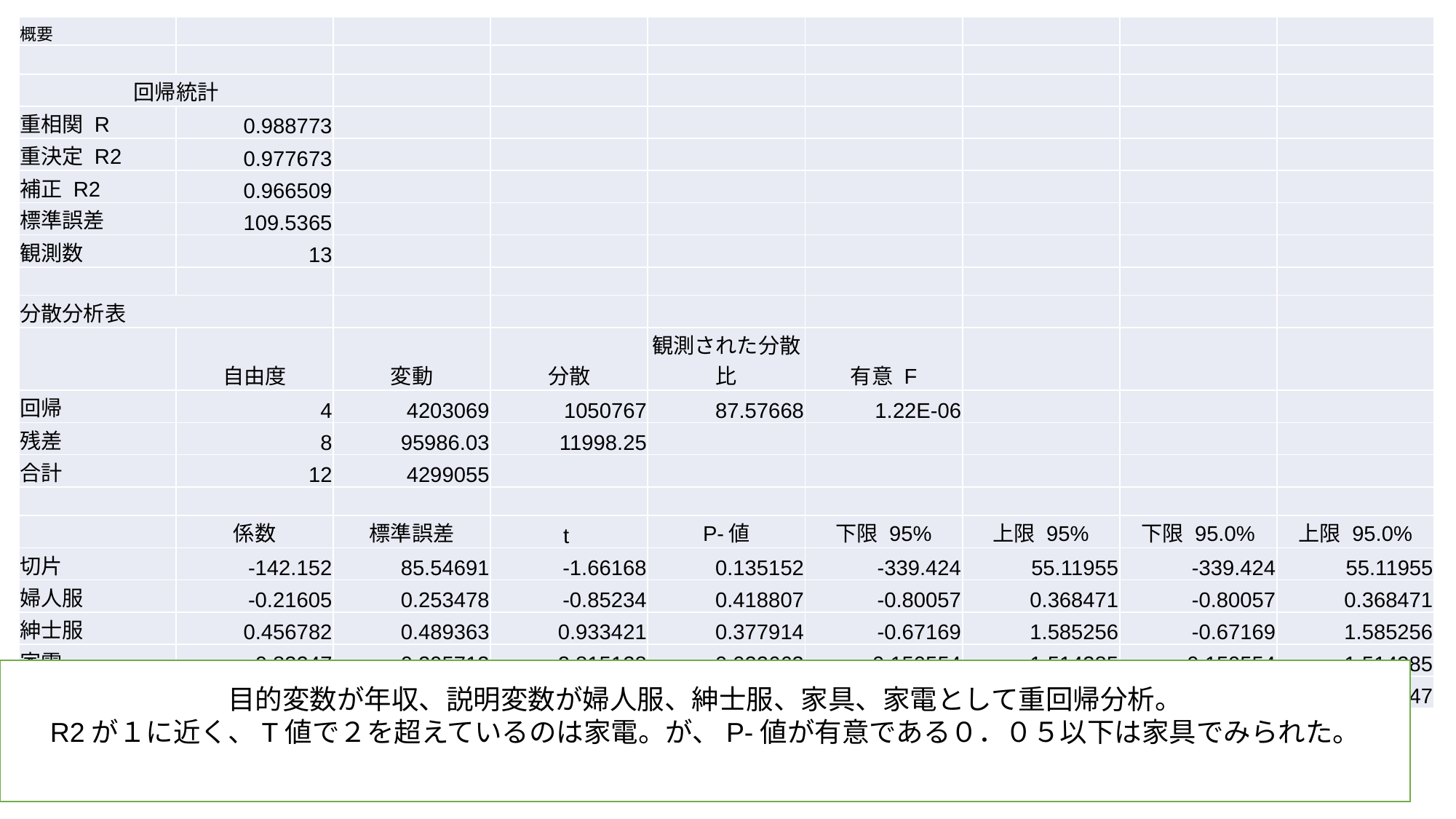

| 概要 |  |  |  |  |  |  |  |  |
| --- | --- | --- | --- | --- | --- | --- | --- | --- |
|  |  |  |  |  |  |  |  |  |
| 回帰統計 |  |  |  |  |  |  |  |  |
| 重相関 R | 0.988773 |  |  |  |  |  |  |  |
| 重決定 R2 | 0.977673 |  |  |  |  |  |  |  |
| 補正 R2 | 0.966509 |  |  |  |  |  |  |  |
| 標準誤差 | 109.5365 |  |  |  |  |  |  |  |
| 観測数 | 13 |  |  |  |  |  |  |  |
|  |  |  |  |  |  |  |  |  |
| 分散分析表 |  |  |  |  |  |  |  |  |
|  | 自由度 | 変動 | 分散 | 観測された分散比 | 有意 F |  |  |  |
| 回帰 | 4 | 4203069 | 1050767 | 87.57668 | 1.22E-06 |  |  |  |
| 残差 | 8 | 95986.03 | 11998.25 |  |  |  |  |  |
| 合計 | 12 | 4299055 |  |  |  |  |  |  |
|  |  |  |  |  |  |  |  |  |
|  | 係数 | 標準誤差 | t | P-値 | 下限 95% | 上限 95% | 下限 95.0% | 上限 95.0% |
| 切片 | -142.152 | 85.54691 | -1.66168 | 0.135152 | -339.424 | 55.11955 | -339.424 | 55.11955 |
| 婦人服 | -0.21605 | 0.253478 | -0.85234 | 0.418807 | -0.80057 | 0.368471 | -0.80057 | 0.368471 |
| 紳士服 | 0.456782 | 0.489363 | 0.933421 | 0.377914 | -0.67169 | 1.585256 | -0.67169 | 1.585256 |
| 家電 | 0.83247 | 0.295713 | 2.815128 | 0.022663 | 0.150554 | 1.514385 | 0.150554 | 1.514385 |
| 家具 | -0.83195 | 0.798958 | -1.0413 | 0.328181 | -2.67435 | 1.010447 | -2.67435 | 1.010447 |
目的変数が年収、説明変数が婦人服、紳士服、家具、家電として重回帰分析。
R2が１に近く、T値で２を超えているのは家電。が、P-値が有意である０．０５以下は家具でみられた。